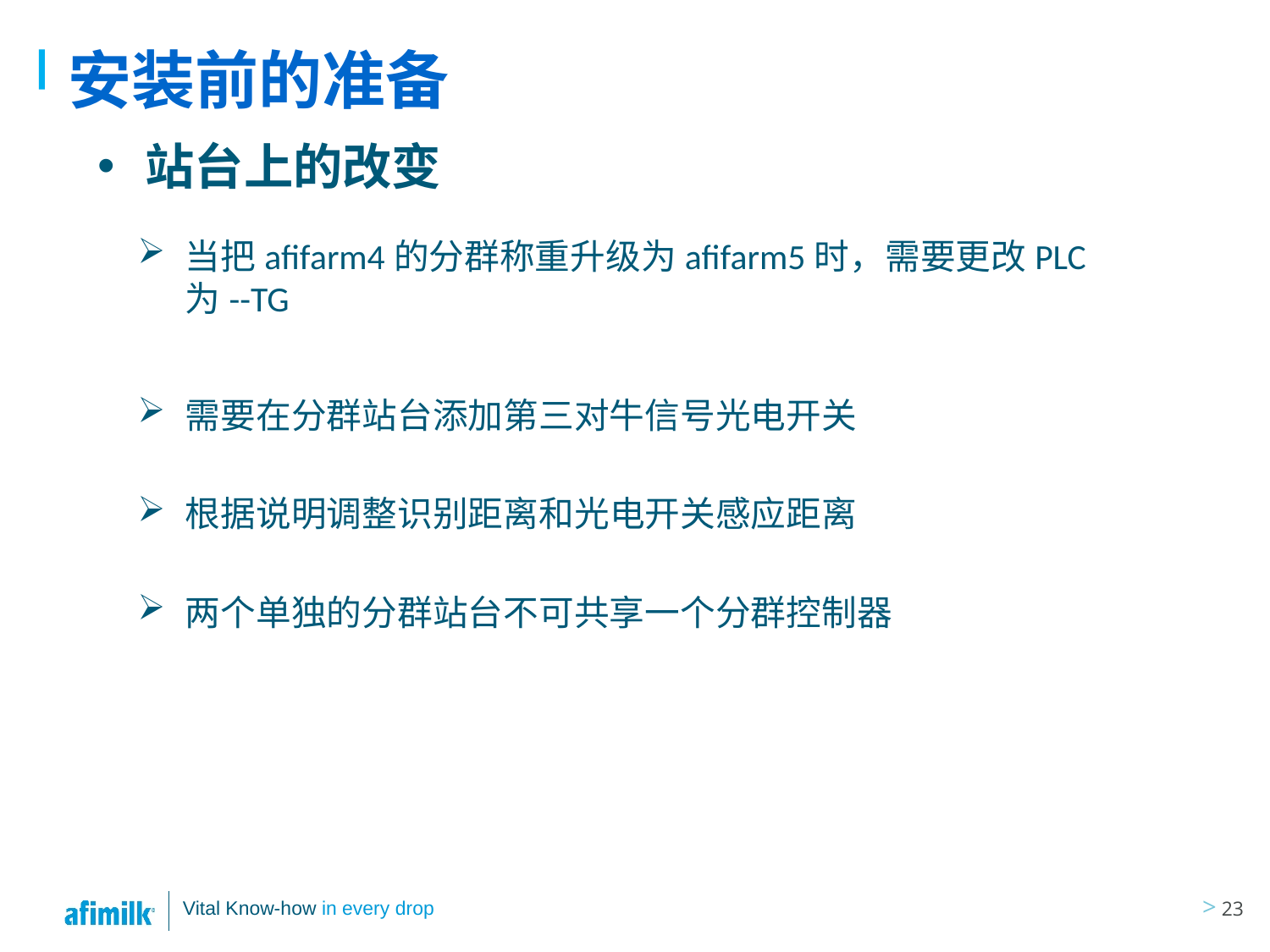

# 安装前的准备
站台上的改变
当把afifarm4的分群称重升级为afifarm5时，需要更改PLC为--TG

需要在分群站台添加第三对牛信号光电开关

根据说明调整识别距离和光电开关感应距离

两个单独的分群站台不可共享一个分群控制器